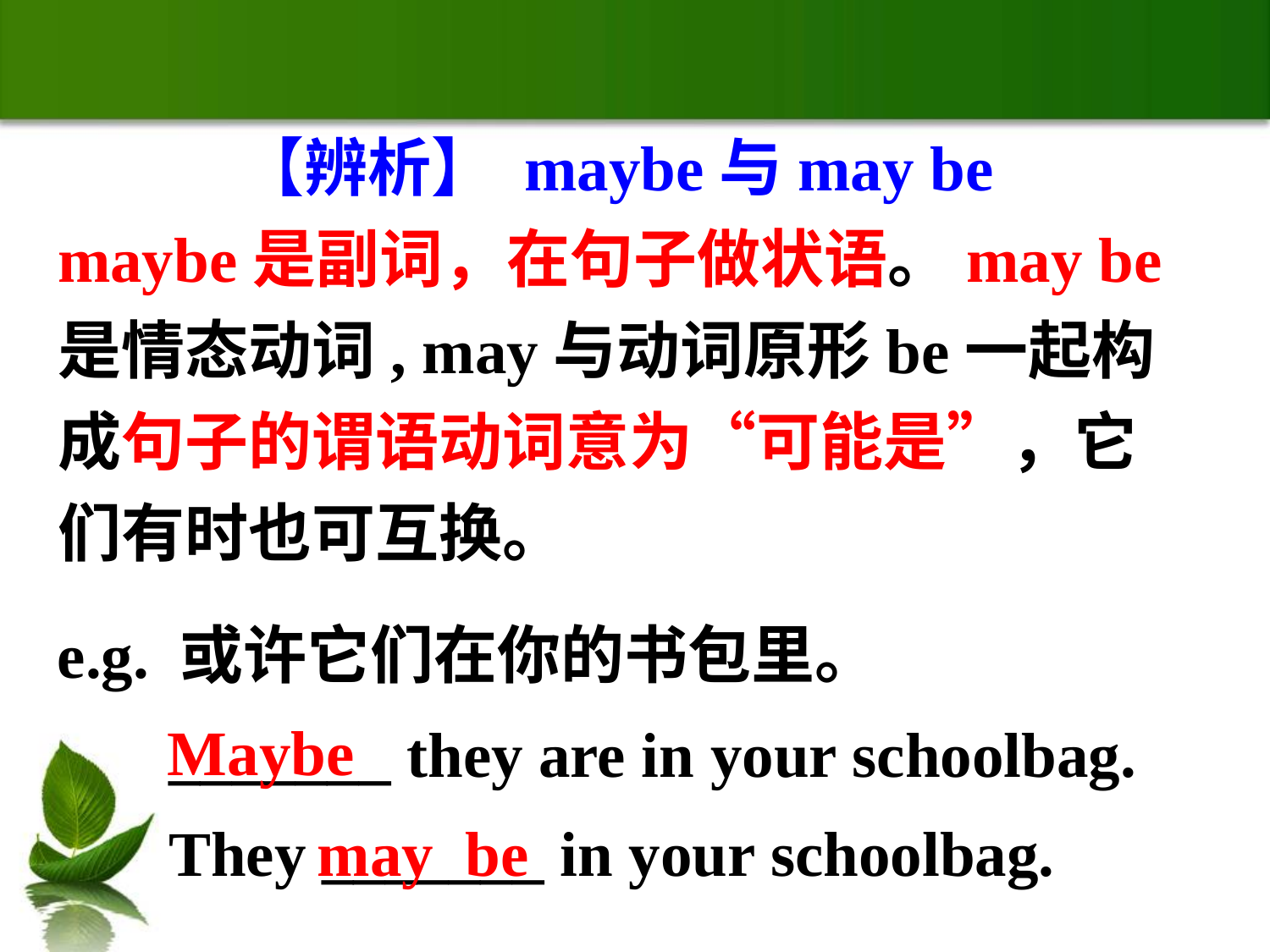

【辨析】 maybe与may be
maybe是副词，在句子做状语。may be 是情态动词, may与动词原形be一起构成句子的谓语动词意为“可能是”，它们有时也可互换。
e.g. 或许它们在你的书包里。
       _______ they are in your schoolbag.
       They _______ in your schoolbag.
Maybe
may  be